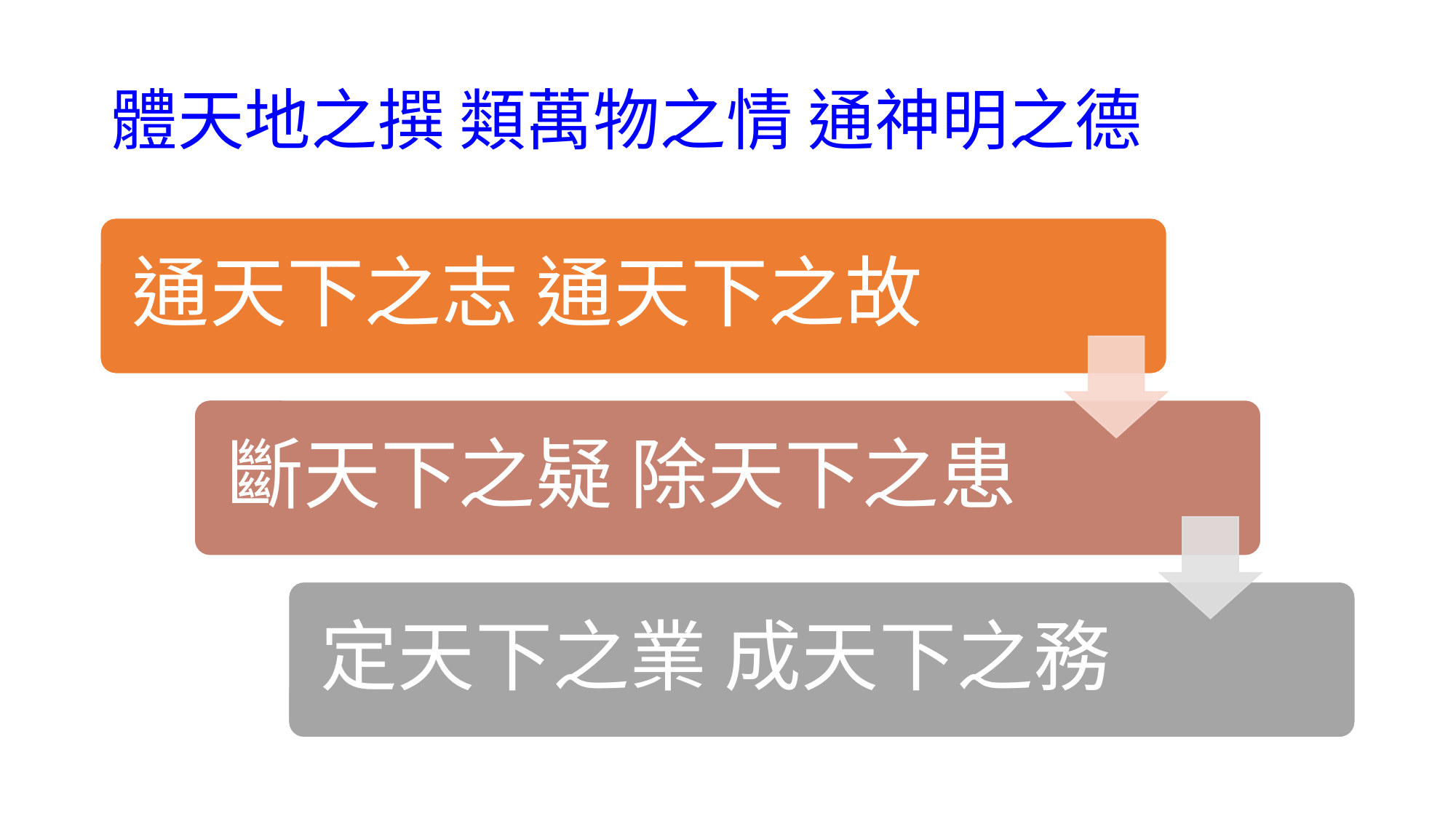

# 體天地之撰 類萬物之情 通神明之德
通天下之志 通天下之故
斷天下之疑 除天下之患
定天下之業 成天下之務